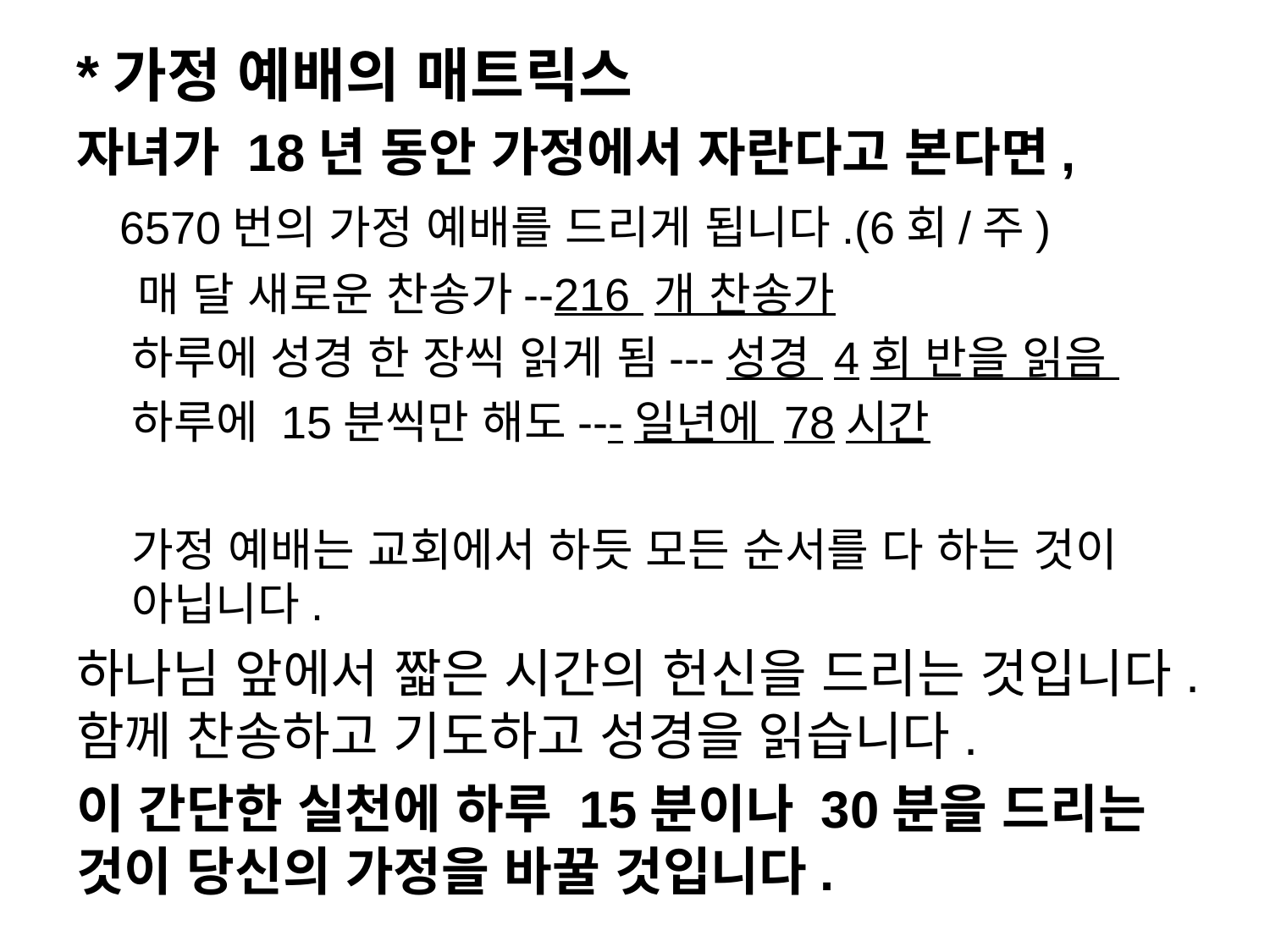

*가정 예배의 매트릭스
자녀가 18년 동안 가정에서 자란다고 본다면,
   6570번의 가정 예배를 드리게 됩니다.(6회/주)
    매 달 새로운 찬송가--216 개 찬송가
하루에 성경 한 장씩 읽게 됨---성경 4회 반을 읽음
하루에 15분씩만 해도---일년에 78시간

가정 예배는 교회에서 하듯 모든 순서를 다 하는 것이 아닙니다.
하나님 앞에서 짧은 시간의 헌신을 드리는 것입니다. 함께 찬송하고 기도하고 성경을 읽습니다.
이 간단한 실천에 하루 15분이나 30분을 드리는 것이 당신의 가정을 바꿀 것입니다.